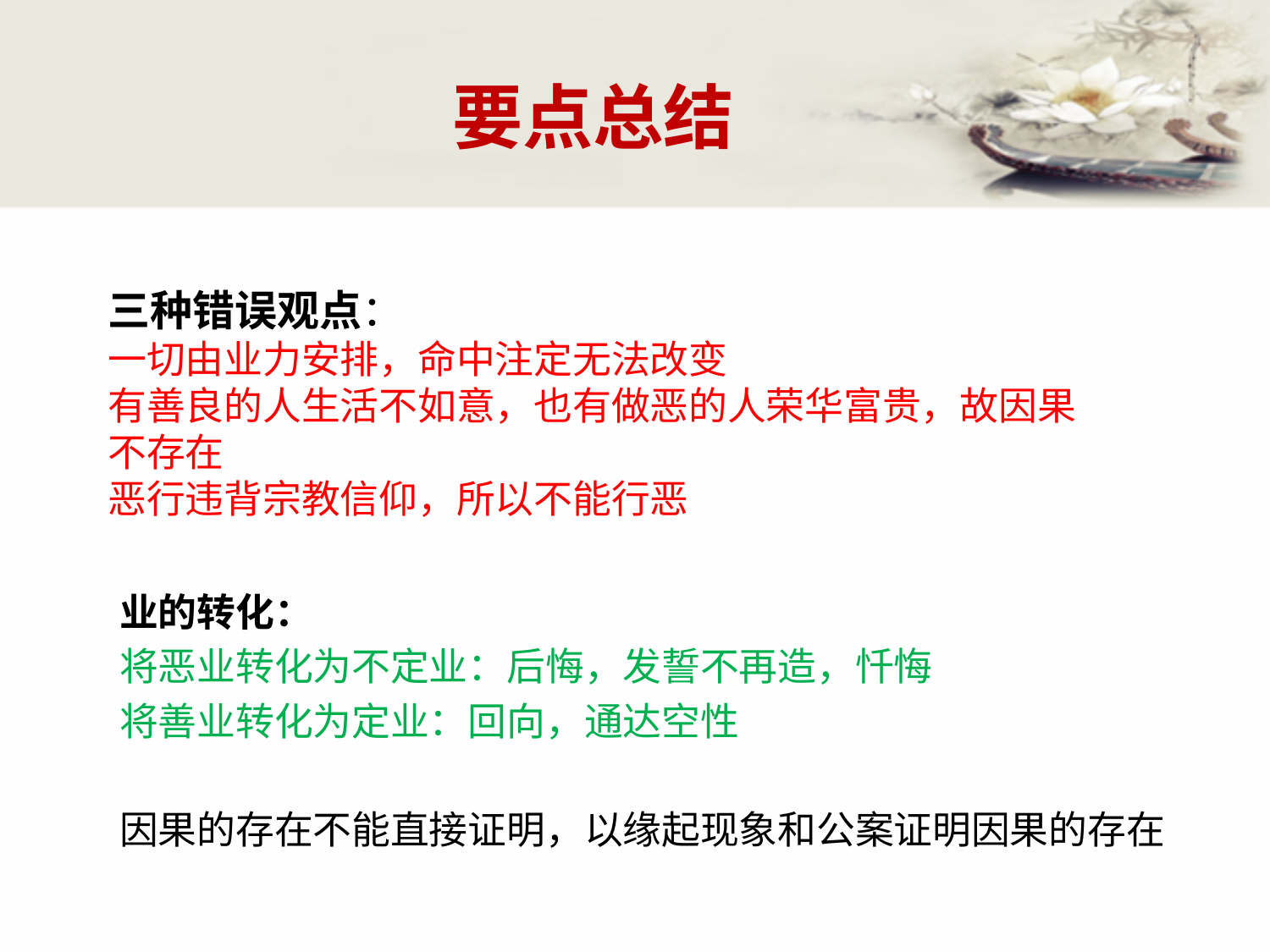

要点总结
# 三种错误观点： 一切由业力安排，命中注定无法改变 有善良的人生活不如意，也有做恶的人荣华富贵，故因果 不存在 恶行违背宗教信仰，所以不能行恶
业的转化：
将恶业转化为不定业：后悔，发誓不再造，忏悔
将善业转化为定业：回向，通达空性

因果的存在不能直接证明，以缘起现象和公案证明因果的存在